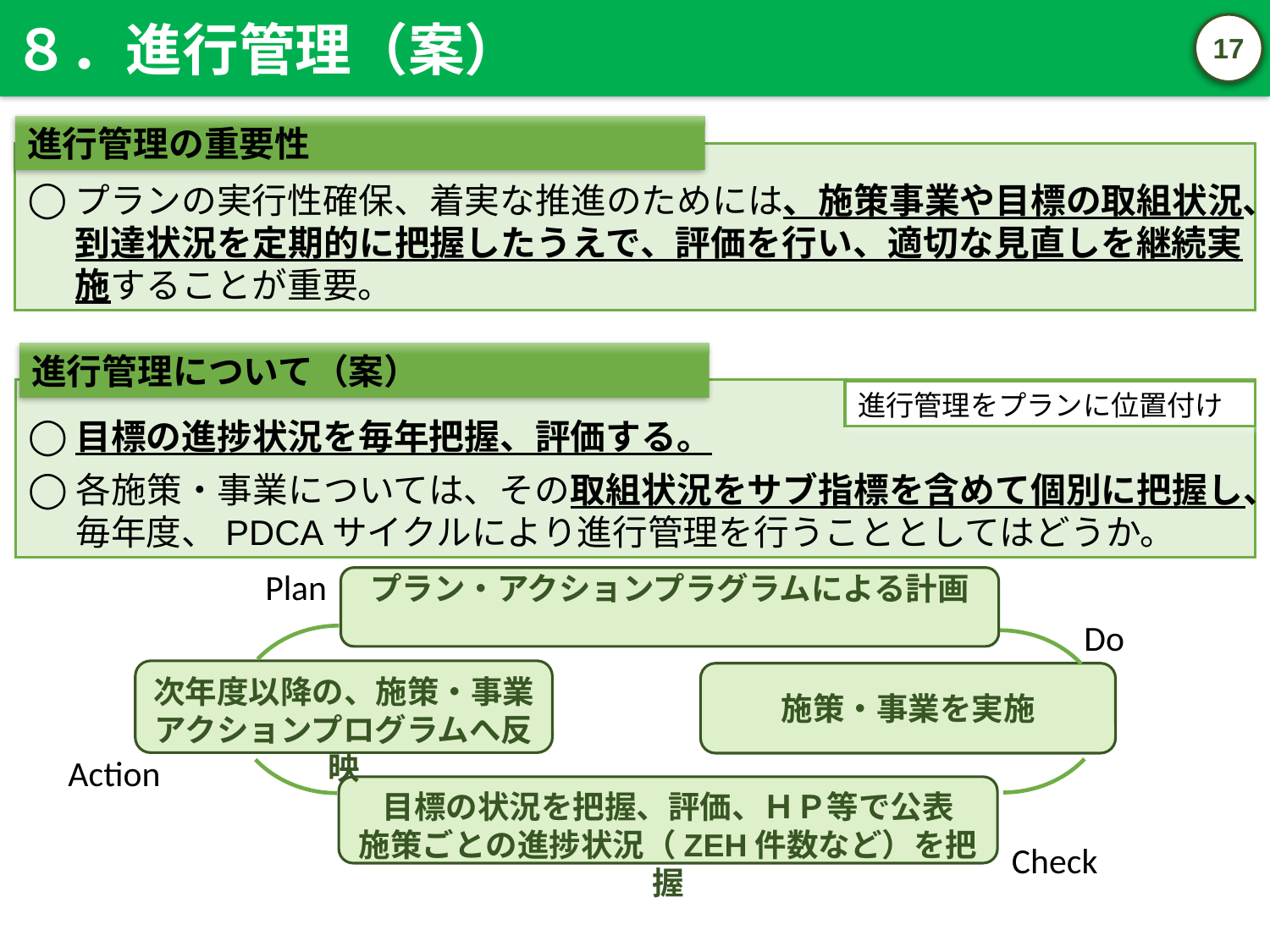

８．進行管理（案）
17
進行管理の重要性
プランの実行性確保、着実な推進のためには、施策事業や目標の取組状況、到達状況を定期的に把握したうえで、評価を行い、適切な見直しを継続実施することが重要。
進行管理について（案）
目標の進捗状況を毎年把握、評価する。
各施策・事業については、その取組状況をサブ指標を含めて個別に把握し、毎年度、PDCAサイクルにより進行管理を行うこととしてはどうか。
進行管理をプランに位置付け
Plan
プラン・アクションプラグラムによる計画

Do

次年度以降の、施策・事業
アクションプログラムへ反映
施策・事業を実施
Action
目標の状況を把握、評価、ＨＰ等で公表
施策ごとの進捗状況（ZEH件数など）を把握
Check